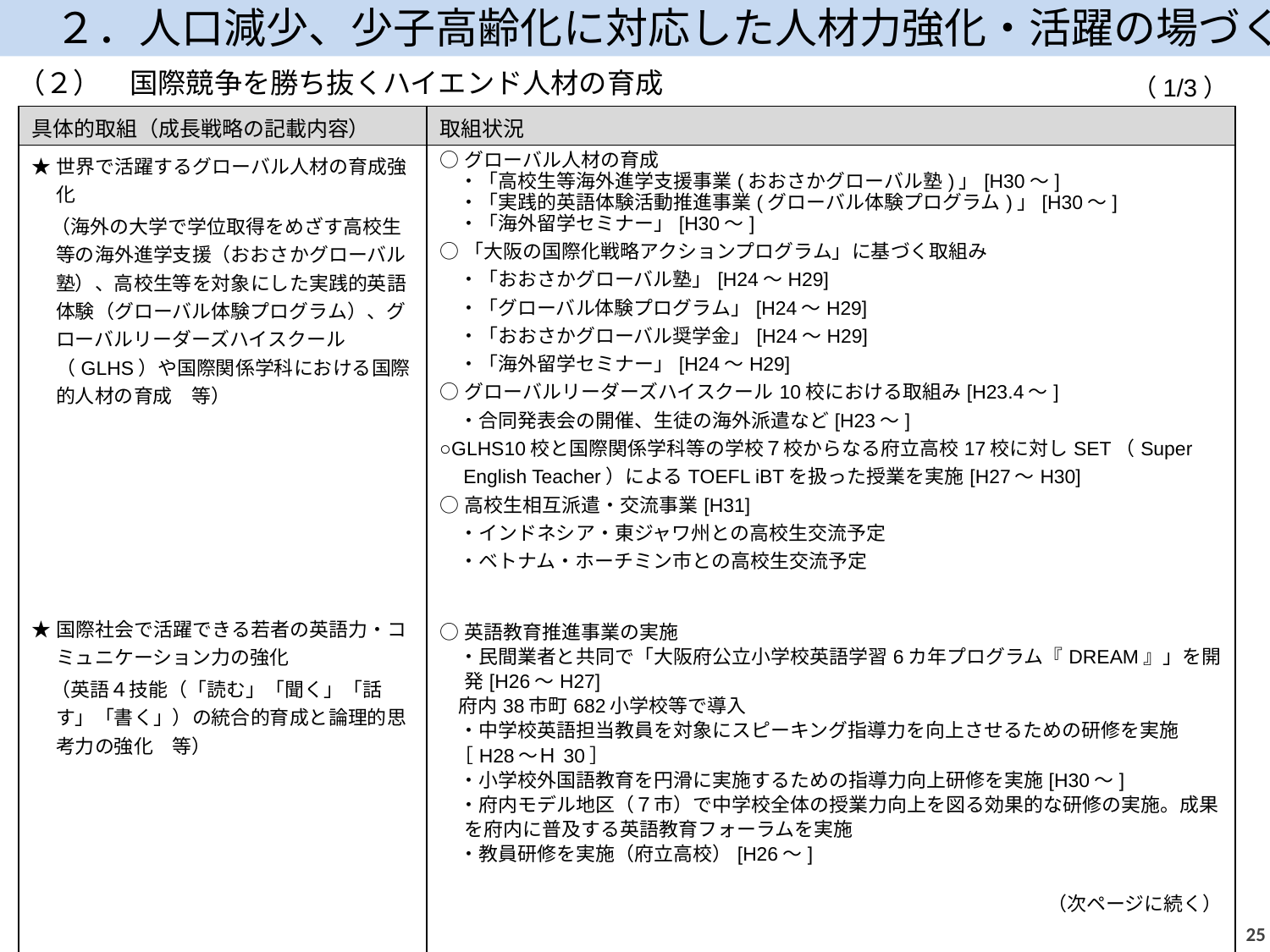

２．人口減少、少子高齢化に対応した人材力強化・活躍の場づくり
（２）　国際競争を勝ち抜くハイエンド人材の育成
（1/3）
| 具体的取組（成長戦略の記載内容） | 取組状況 |
| --- | --- |
| ★世界で活躍するグローバル人材の育成強化 　（海外の大学で学位取得をめざす高校生等の海外進学支援（おおさかグローバル塾）、高校生等を対象にした実践的英語体験（グローバル体験プログラム）、グローバルリーダーズハイスクール（GLHS）や国際関係学科における国際的人材の育成　等） ★国際社会で活躍できる若者の英語力・コミュニケーション力の強化 　（英語４技能（「読む」「聞く」「話す」「書く」）の統合的育成と論理的思考力の強化　等） | ○グローバル人材の育成 　・「高校生等海外進学支援事業(おおさかグローバル塾)」[H30～] 　・「実践的英語体験活動推進事業(グローバル体験プログラム)」[H30～] 　・「海外留学セミナー」[H30～] ○「大阪の国際化戦略アクションプログラム」に基づく取組み 　・「おおさかグローバル塾」[H24～H29] 　・「グローバル体験プログラム」[H24～H29] 　・「おおさかグローバル奨学金」[H24～H29] 　・「海外留学セミナー」[H24～H29] ○グローバルリーダーズハイスクール10校における取組み[H23.4～] 　・合同発表会の開催、生徒の海外派遣など[H23～] ○GLHS10校と国際関係学科等の学校７校からなる府立高校17校に対しSET（Super English Teacher）によるTOEFL iBTを扱った授業を実施[H27～H30] ○高校生相互派遣・交流事業[H31] 　・インドネシア・東ジャワ州との高校生交流予定 　・ベトナム・ホーチミン市との高校生交流予定 ○英語教育推進事業の実施 　・民間業者と共同で「大阪府公立小学校英語学習6カ年プログラム『DREAM』」を開発[H26～H27] 府内38市町682小学校等で導入 　・中学校英語担当教員を対象にスピーキング指導力を向上させるための研修を実施 ［H28～Ｈ30］ 　・小学校外国語教育を円滑に実施するための指導力向上研修を実施[H30～] 　・府内モデル地区（７市）で中学校全体の授業力向上を図る効果的な研修の実施。成果を府内に普及する英語教育フォーラムを実施 　・教員研修を実施（府立高校）[H26～] （次ページに続く） |
25